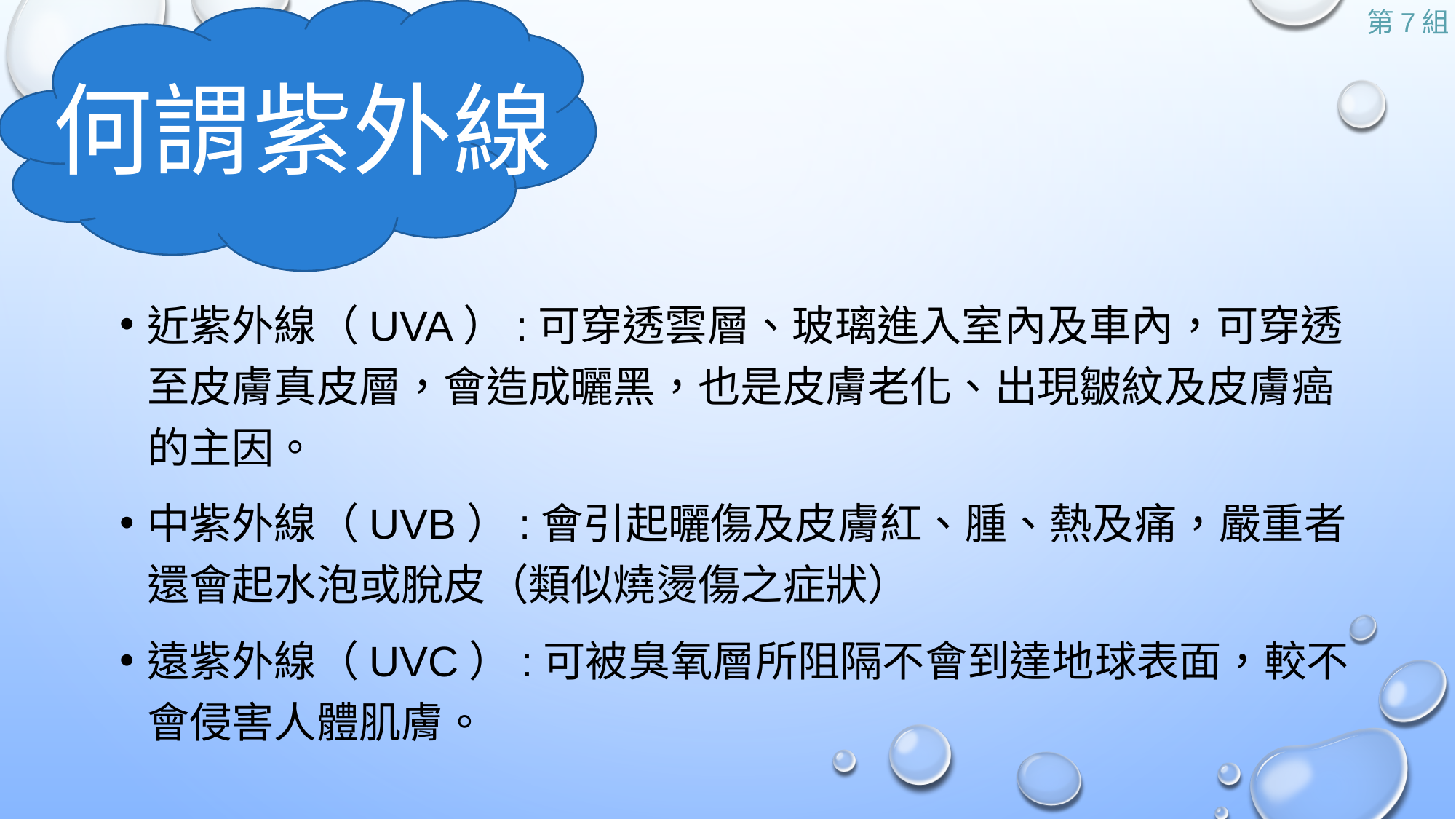

# 何謂紫外線
近紫外線（UVA）:可穿透雲層、玻璃進入室內及車內，可穿透至皮膚真皮層，會造成曬黑，也是皮膚老化、出現皺紋及皮膚癌的主因。
中紫外線（UVB）:會引起曬傷及皮膚紅、腫、熱及痛，嚴重者還會起水泡或脫皮（類似燒燙傷之症狀）
遠紫外線（UVC）:可被臭氧層所阻隔不會到達地球表面，較不會侵害人體肌膚。